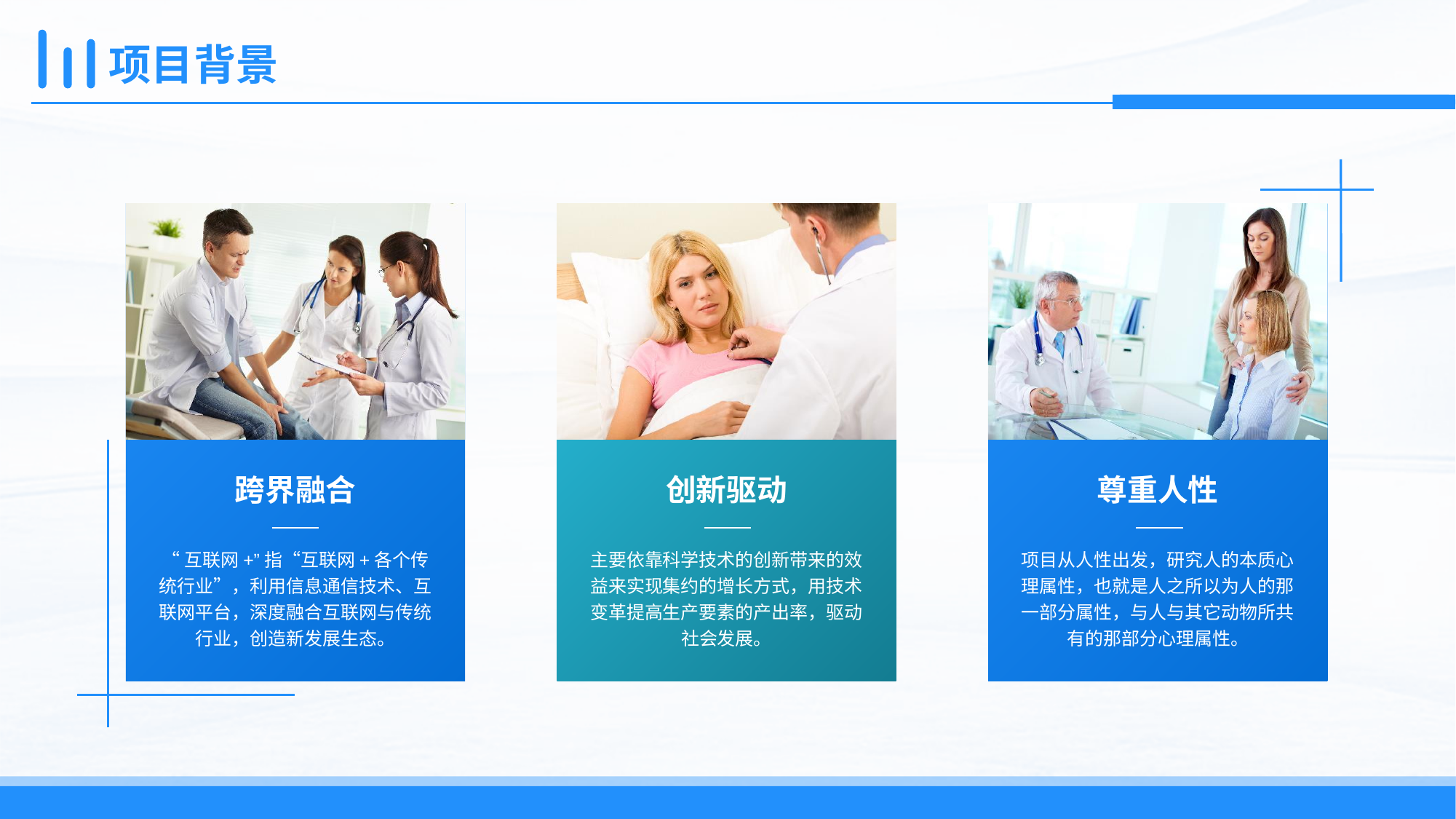

# 项目背景

跨界融合
创新驱动
尊重人性
“互联网+”指“互联网+各个传统行业”，利用信息通信技术、互联网平台，深度融合互联网与传统行业，创造新发展生态。
主要依靠科学技术的创新带来的效益来实现集约的增长方式，用技术变革提高生产要素的产出率，驱动社会发展。
项目从人性出发，研究人的本质心理属性，也就是人之所以为人的那一部分属性，与人与其它动物所共有的那部分心理属性。